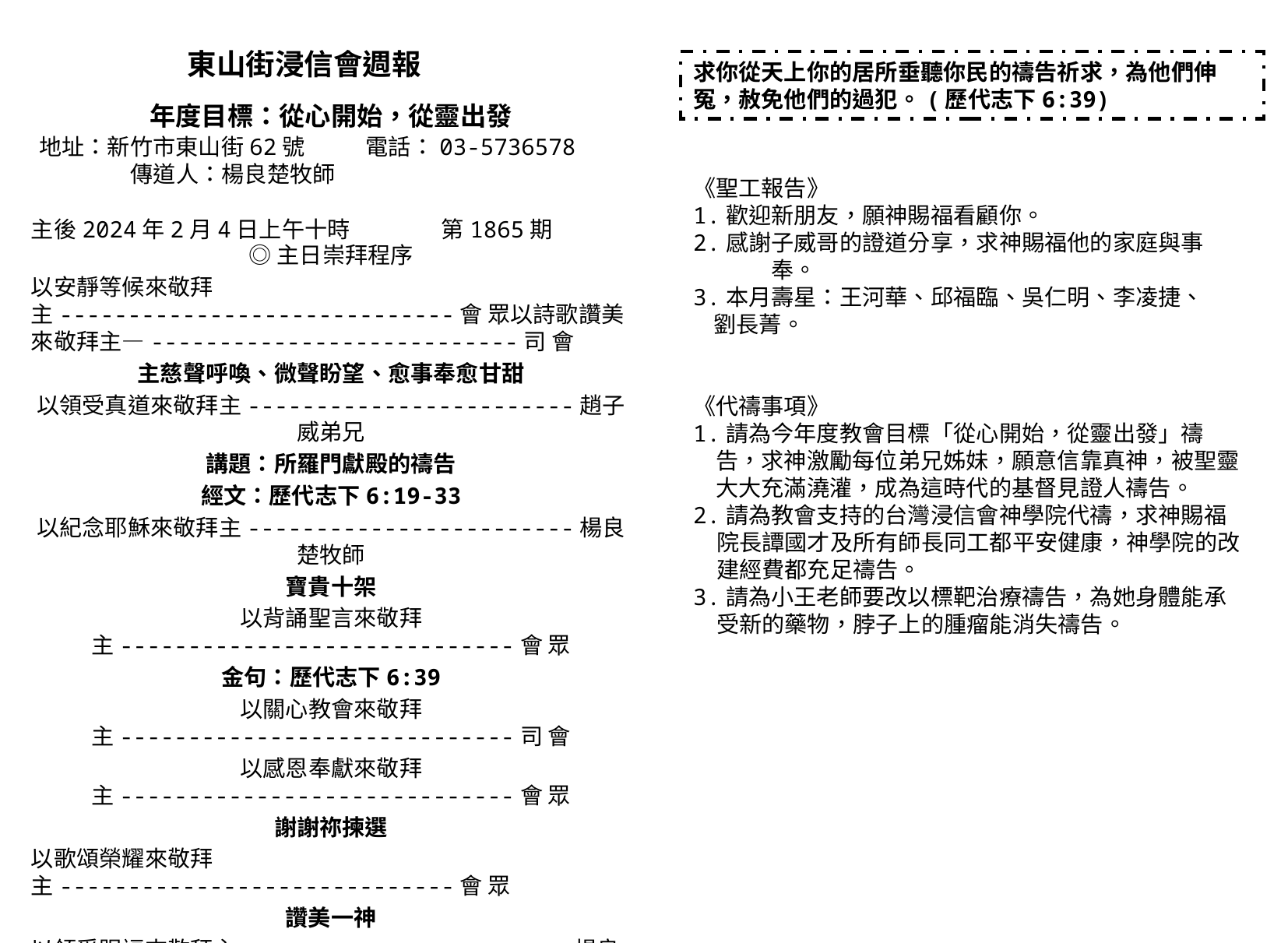

東山街浸信會週報

年度目標：從心開始，從靈出發

求你從天上你的居所垂聽你民的禱告祈求，為他們伸冤，赦免他們的過犯。(歷代志下6:39)

地址：新竹市東山街62號            電話：03-5736578
                 傳道人：楊良楚牧師
《聖工報告》
1.歡迎新朋友，願神賜福看顧你。
2.感謝子威哥的證道分享，求神賜福他的家庭與事奉。
3.本月壽星：王河華、邱福臨、吳仁明、李凌捷、
   劉長菁。

《代禱事項》
1.請為今年度教會目標「從心開始，從靈出發」禱告，求神激勵每位弟兄姊妹，願意信靠真神，被聖靈大大充滿澆灌，成為這時代的基督見證人禱告。
2.請為教會支持的台灣浸信會神學院代禱，求神賜福院長譚國才及所有師長同工都平安健康，神學院的改建經費都充足禱告。
3.請為小王老師要改以標靶治療禱告，為她身體能承受新的藥物，脖子上的腫瘤能消失禱告。

主後2024年2月4日上午十時                  第1865期
◎主日崇拜程序
以安靜等候來敬拜主-----------------------------會 眾以詩歌讚美來敬拜主—---------------------------司 會
主慈聲呼喚、微聲盼望、愈事奉愈甘甜
以領受真道來敬拜主------------------------趙子威弟兄
講題：所羅門獻殿的禱告
經文：歷代志下6:19-33
以紀念耶穌來敬拜主------------------------楊良楚牧師
寶貴十架
以背誦聖言來敬拜主-----------------------------會 眾
金句：歷代志下6:39
以關心教會來敬拜主-----------------------------司 會
以感恩奉獻來敬拜主-----------------------------會 眾
謝謝祢揀選
以歌頌榮耀來敬拜主-----------------------------會 眾
讚美一神
以領受賜福來敬拜主------------------------楊良楚牧師
以彼此問安來敬拜主-----------------------------會 眾
愛我們的家